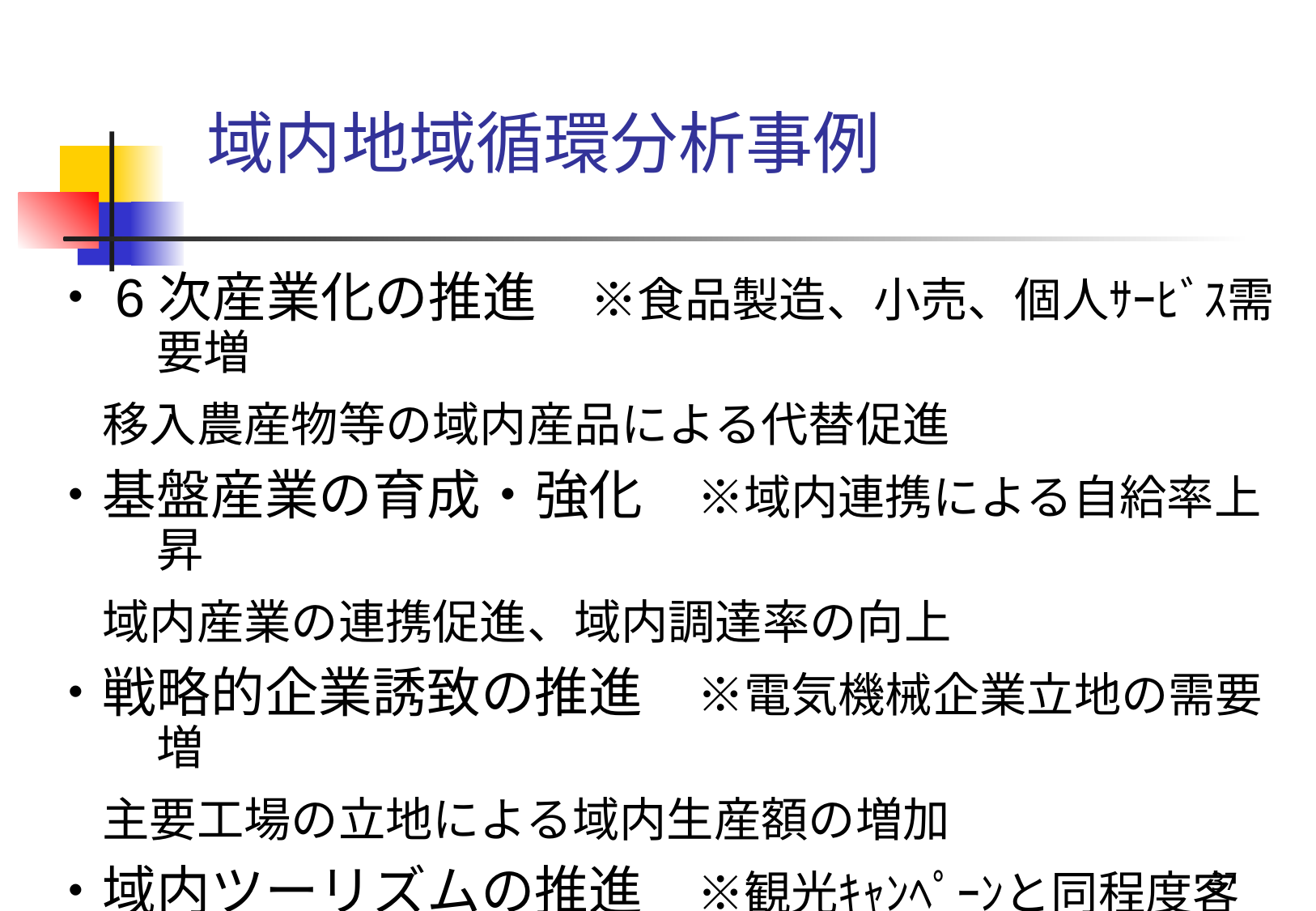

域内地域循環分析事例
・6次産業化の推進　※食品製造、小売、個人ｻｰﾋﾞｽ需要増
　移入農産物等の域内産品による代替促進
・基盤産業の育成・強化　※域内連携による自給率上昇
　域内産業の連携促進、域内調達率の向上
・戦略的企業誘致の推進　※電気機械企業立地の需要増
　主要工場の立地による域内生産額の増加
・域内ツーリズムの推進　※観光ｷｬﾝﾍﾟｰﾝと同程度客数増
　観光客増による域内観光消費の増加

37